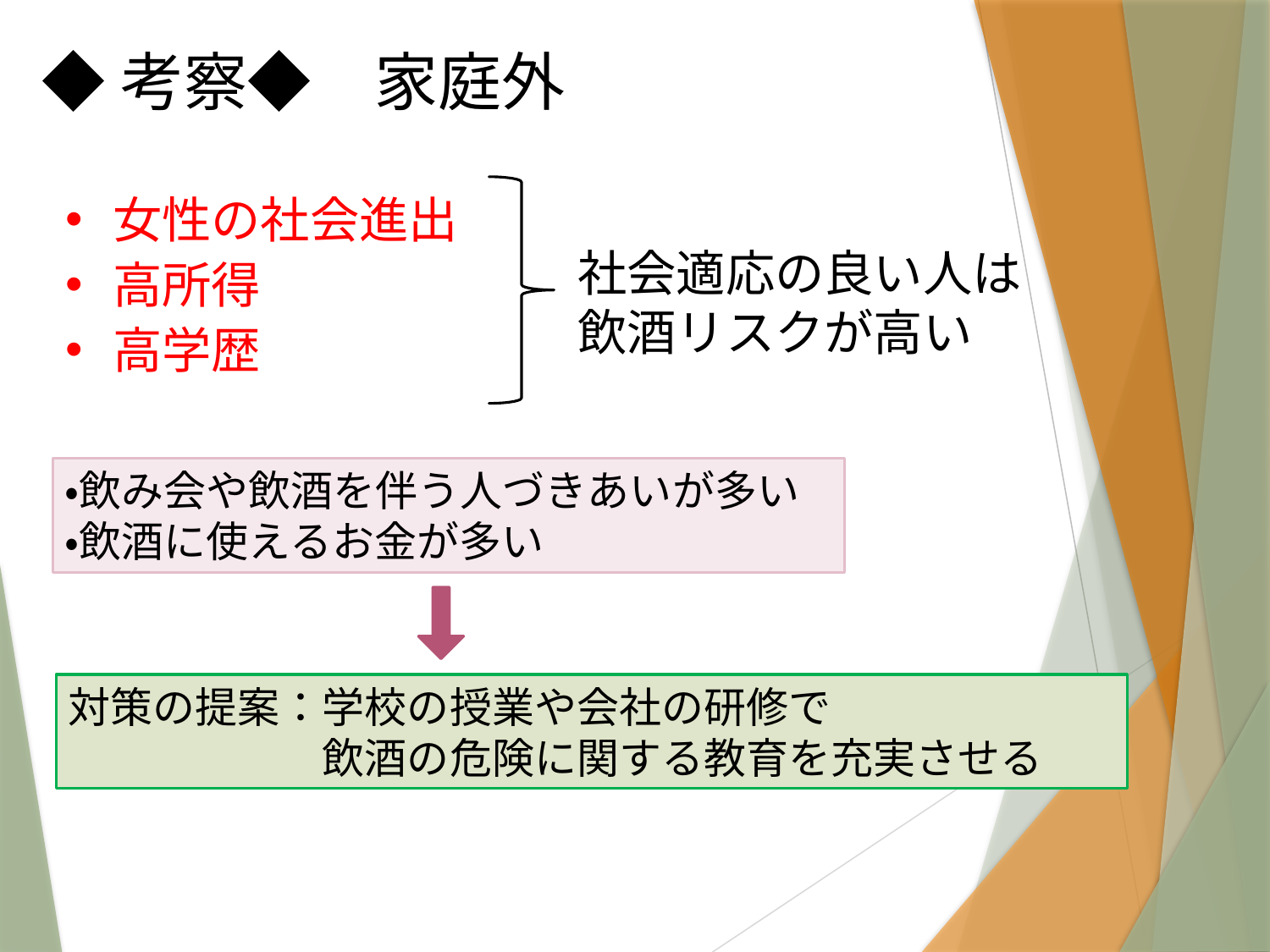

◆考察◆　家庭外
女性の社会進出
高所得
高学歴

社会適応の良い人は
飲酒リスクが高い
・飲み会や飲酒を伴う人づきあいが多い
・飲酒に使えるお金が多い

対策の提案：学校の授業や会社の研修で
　　　　　　飲酒の危険に関する教育を充実させる